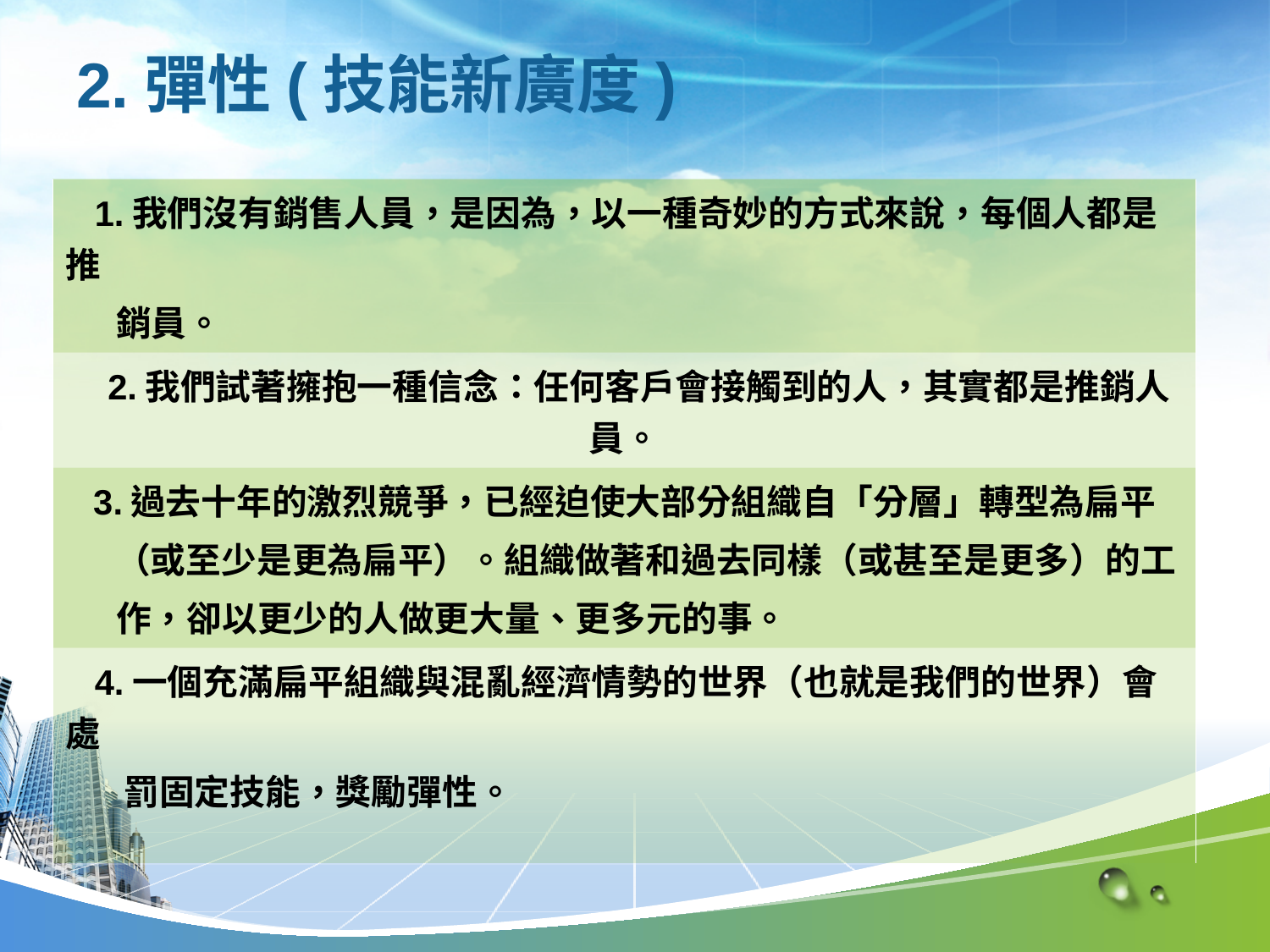

# 2.彈性(技能新廣度)
| 1.我們沒有銷售人員，是因為，以一種奇妙的方式來說，每個人都是推 銷員。 |
| --- |
| 2.我們試著擁抱一種信念：任何客戶會接觸到的人，其實都是推銷人員。 |
| 3.過去十年的激烈競爭，已經迫使大部分組織自「分層」轉型為扁平 （或至少是更為扁平）。組織做著和過去同樣（或甚至是更多）的工 作，卻以更少的人做更大量、更多元的事。 |
| 4.一個充滿扁平組織與混亂經濟情勢的世界（也就是我們的世界）會處 罰固定技能，獎勵彈性。 |